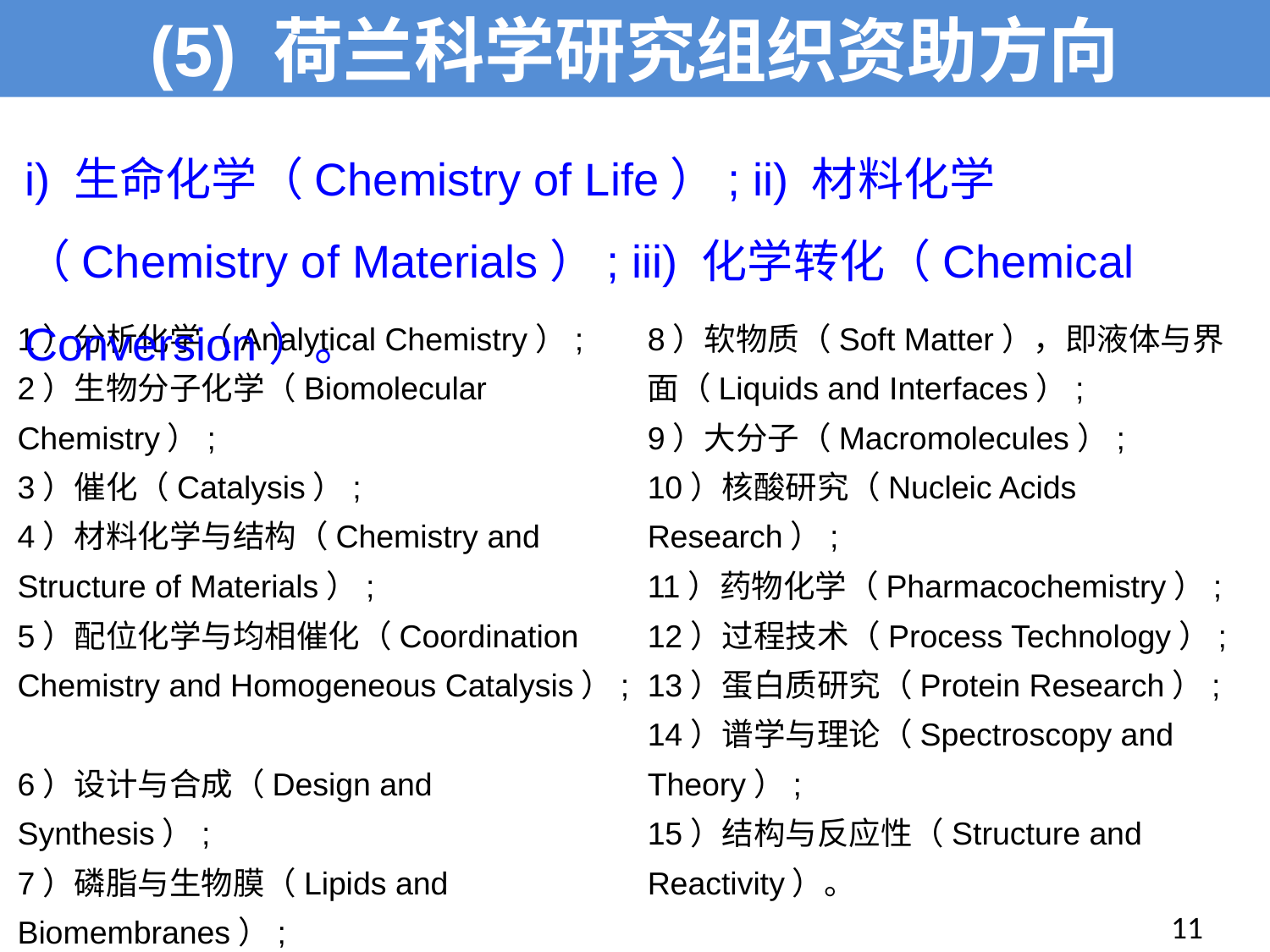

(5) 荷兰科学研究组织资助方向
i) 生命化学（Chemistry of Life）; ii) 材料化学（Chemistry of Materials）; iii) 化学转化（Chemical Conversion）。
1）分析化学（Analytical Chemistry）;
2）生物分子化学（Biomolecular Chemistry）;
3）催化（Catalysis）;
4）材料化学与结构（Chemistry and Structure of Materials）;
5）配位化学与均相催化（Coordination Chemistry and Homogeneous Catalysis）;
6）设计与合成（Design and Synthesis）;
7）磷脂与生物膜（Lipids and Biomembranes）;
8）软物质（Soft Matter），即液体与界面（Liquids and Interfaces）;
9）大分子（Macromolecules）;
10）核酸研究（Nucleic Acids Research）;
11）药物化学（Pharmacochemistry）;
12）过程技术（Process Technology）;
13）蛋白质研究（Protein Research）;
14）谱学与理论（Spectroscopy and Theory）;
15）结构与反应性（Structure and Reactivity）。